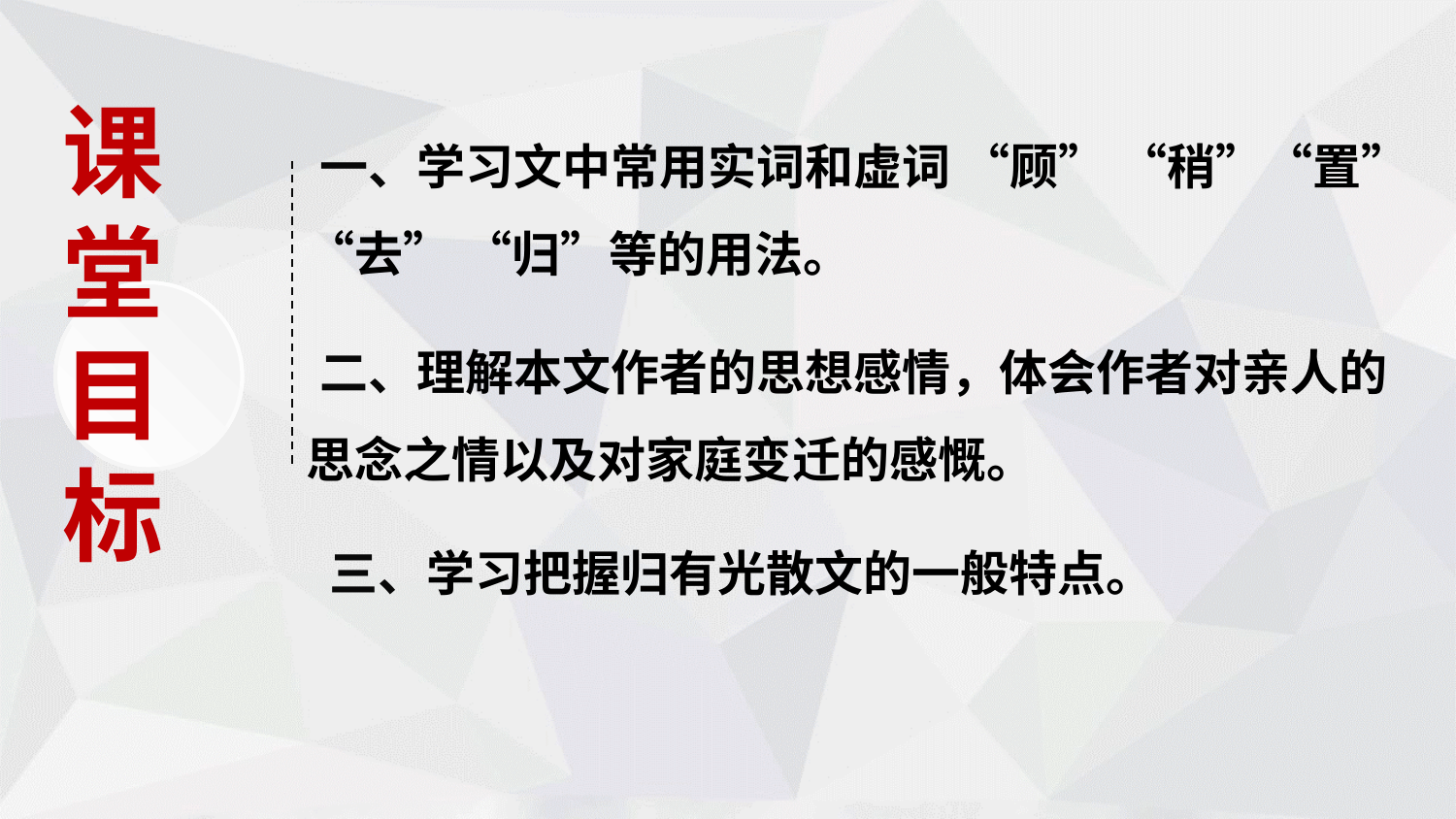

课堂目标
 一、学习文中常用实词和虚词 “顾” “稍”“置” “去” “归”等的用法。

 二、理解本文作者的思想感情，体会作者对亲人的思念之情以及对家庭变迁的感慨。
 三、学习把握归有光散文的一般特点。